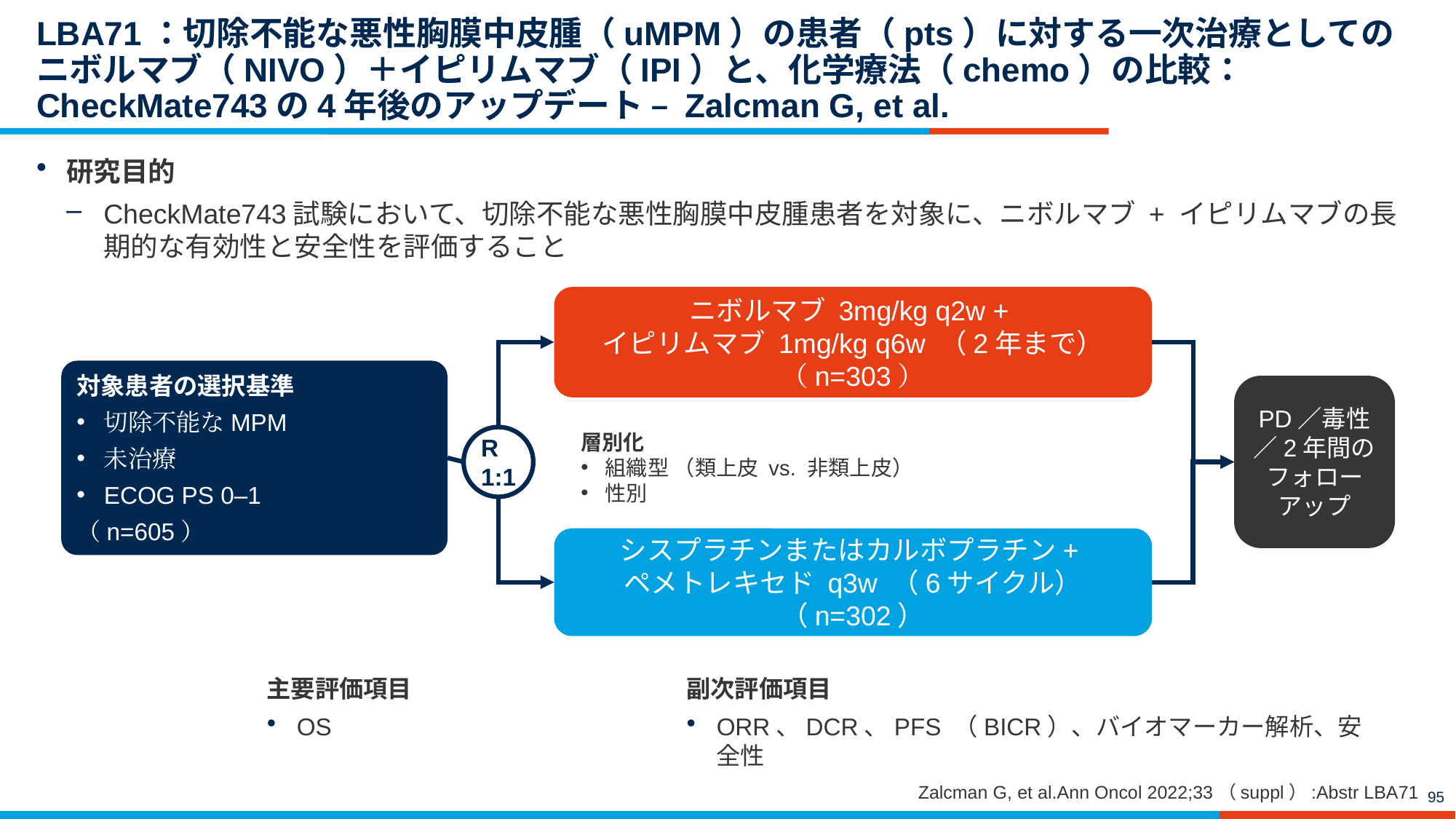

# LBA71：切除不能な悪性胸膜中皮腫（uMPM）の患者（pts）に対する一次治療としてのニボルマブ（NIVO）＋イピリムマブ（IPI）と、化学療法（chemo）の比較：CheckMate743の4年後のアップデート – Zalcman G, et al.
研究目的
CheckMate743試験において、切除不能な悪性胸膜中皮腫患者を対象に、ニボルマブ + イピリムマブの長期的な有効性と安全性を評価すること
ニボルマブ 3mg/kg q2w +
イピリムマブ 1mg/kg q6w （2年まで）
（n=303）
対象患者の選択基準
切除不能なMPM
未治療
ECOG PS 0–1
（n=605）
PD／毒性／2年間のフォローアップ
層別化
組織型 （類上皮 vs. 非類上皮）
性別
R
1:1
シスプラチンまたはカルボプラチン+
ペメトレキセド q3w （6サイクル）
（n=302）
主要評価項目
OS
副次評価項目
ORR、DCR、PFS （BICR）、バイオマーカー解析、安全性
Zalcman G, et al.Ann Oncol 2022;33（suppl）:Abstr LBA71